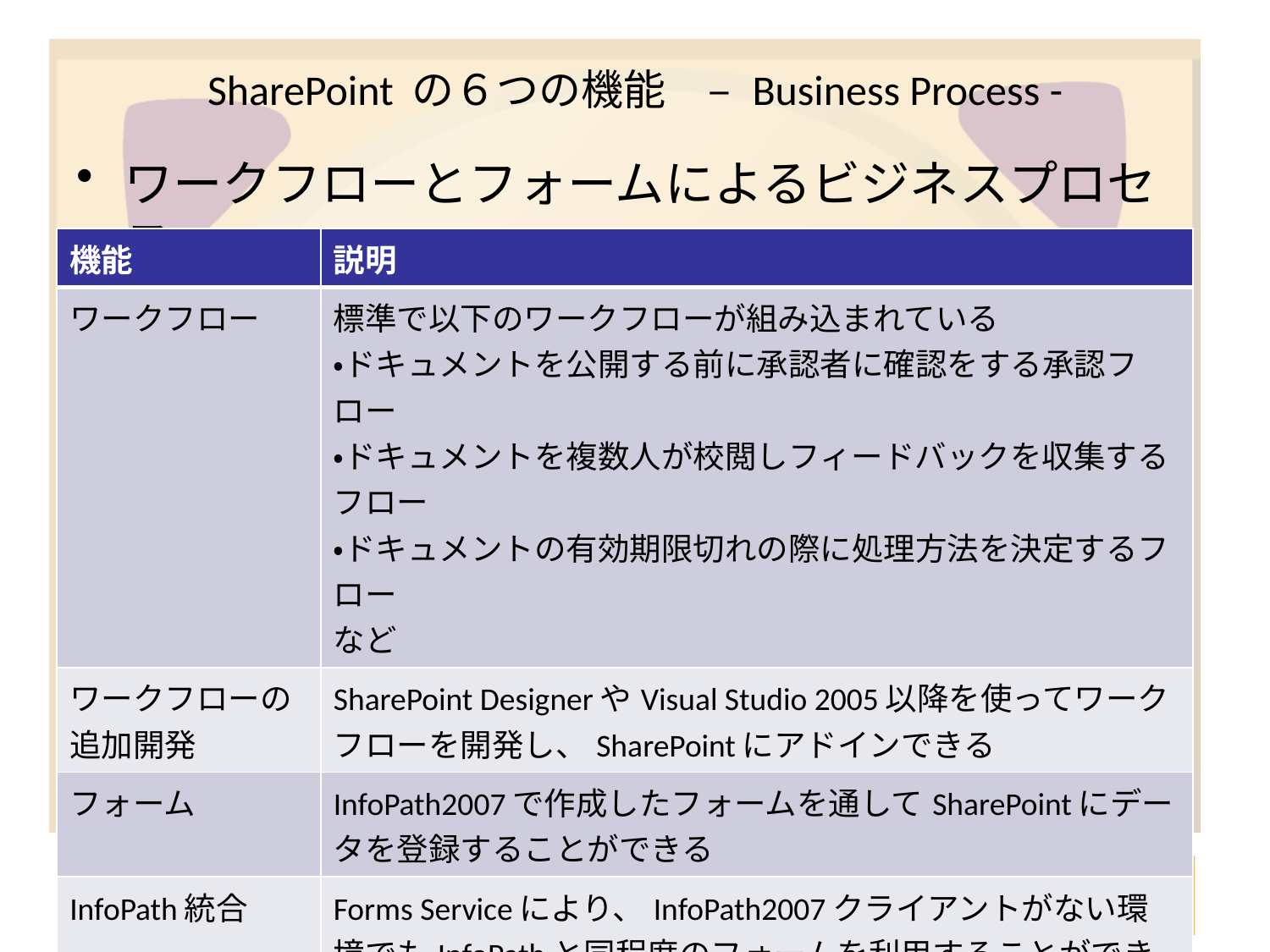

# SharePoint の６つの機能　– Business Process -
ワークフローとフォームによるビジネスプロセス
| 機能 | 説明 |
| --- | --- |
| ワークフロー | 標準で以下のワークフローが組み込まれている ・ドキュメントを公開する前に承認者に確認をする承認フロー ・ドキュメントを複数人が校閲しフィードバックを収集するフロー ・ドキュメントの有効期限切れの際に処理方法を決定するフロー など |
| ワークフローの追加開発 | SharePoint DesignerやVisual Studio 2005以降を使ってワークフローを開発し、SharePointにアドインできる |
| フォーム | InfoPath2007で作成したフォームを通してSharePointにデータを登録することができる |
| InfoPath統合 | Forms Serviceにより、InfoPath2007クライアントがない環境でもInfoPathと同程度のフォームを利用することができる |